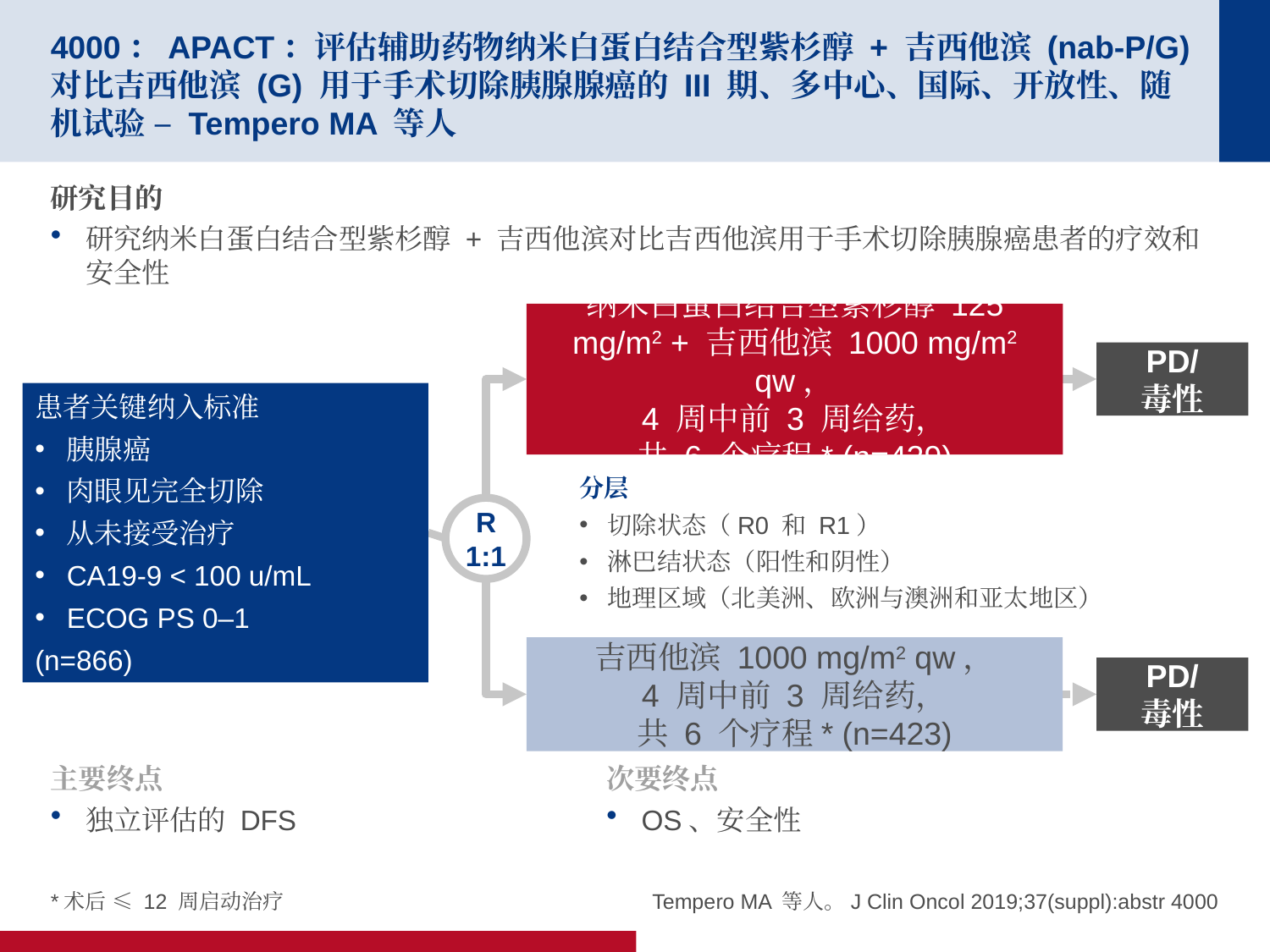

# 4000：APACT：评估辅助药物纳米白蛋白结合型紫杉醇 + 吉西他滨 (nab-P/G) 对比吉西他滨 (G) 用于手术切除胰腺腺癌的 III 期、多中心、国际、开放性、随机试验 – Tempero MA 等人
研究目的
研究纳米白蛋白结合型紫杉醇 + 吉西他滨对比吉西他滨用于手术切除胰腺癌患者的疗效和安全性
纳米白蛋白结合型紫杉醇 125 mg/m2 + 吉西他滨 1000 mg/m2 qw，
4 周中前 3 周给药，
共 6 个疗程* (n=429)
PD/
毒性
患者关键纳入标准
胰腺癌
肉眼见完全切除
从未接受治疗
CA19-9 < 100 u/mL
ECOG PS 0–1
(n=866)
分层
切除状态（R0 和 R1）
淋巴结状态（阳性和阴性）
地理区域（北美洲、欧洲与澳洲和亚太地区）
R
1:1
吉西他滨 1000 mg/m2 qw，
4 周中前 3 周给药，
共 6 个疗程* (n=423)
PD/
毒性
主要终点
独立评估的 DFS

次要终点
OS、安全性
*术后 ≤ 12 周启动治疗
Tempero MA 等人。J Clin Oncol 2019;37(suppl):abstr 4000